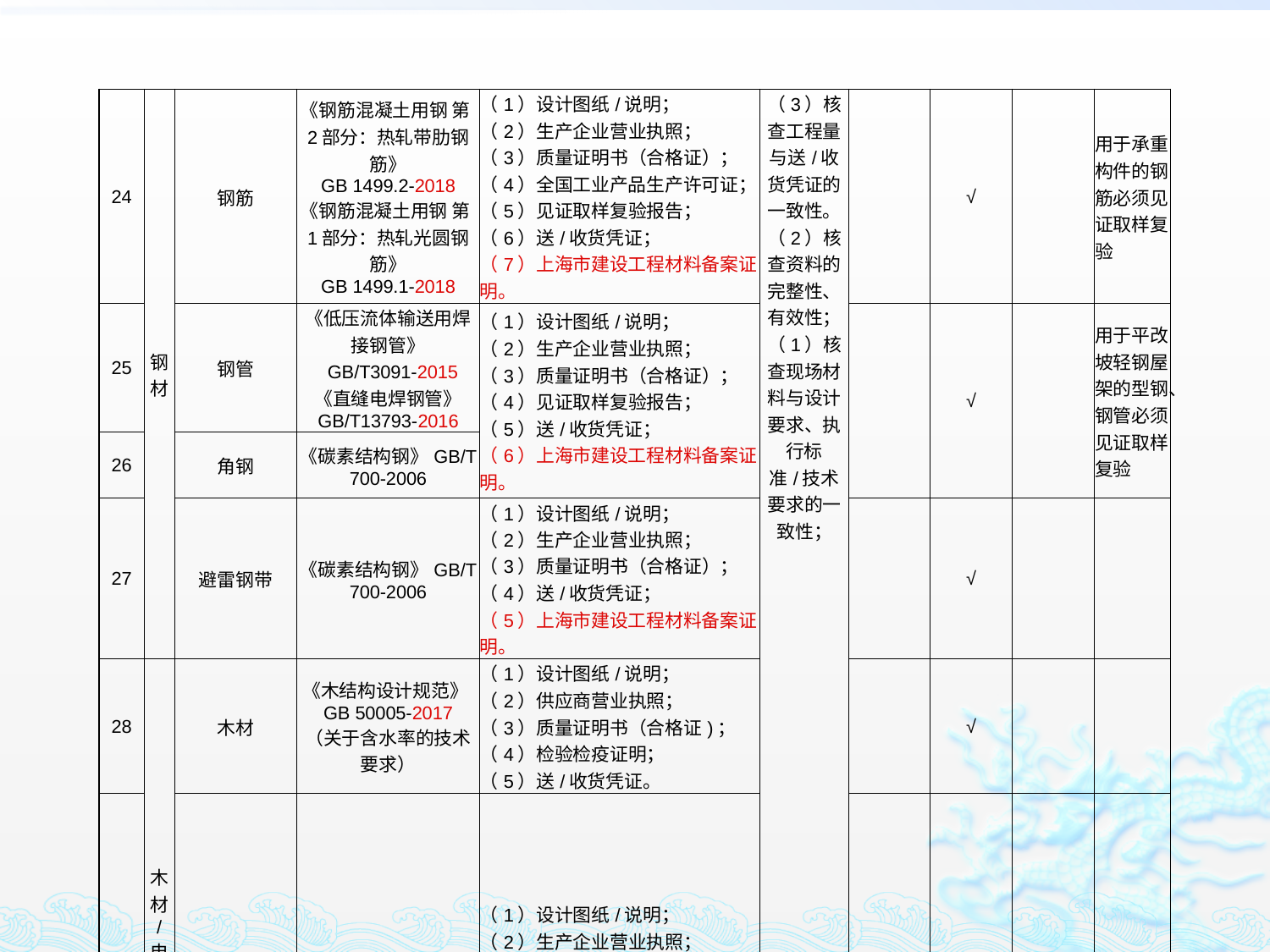

| 24 | 钢 材 | 钢筋 | 《钢筋混凝土用钢 第2部分：热轧带肋钢筋》 GB 1499.2-2018 《钢筋混凝土用钢 第1部分：热轧光圆钢筋》 GB 1499.1-2018 | （1）设计图纸/说明； （2）生产企业营业执照； （3）质量证明书（合格证）； （4）全国工业产品生产许可证； （5）见证取样复验报告； （6）送/收货凭证； （7）上海市建设工程材料备案证明。 | （3）核查工程量与送/收货凭证的一致性。 （2）核查资料的完整性、有效性； （1）核查现场材料与设计要求、执行标准/技术要求的一致性； |  | √ |  | 用于承重构件的钢筋必须见证取样复验 |
| --- | --- | --- | --- | --- | --- | --- | --- | --- | --- |
| 25 |  | 钢管 | 《低压流体输送用焊接钢管》 GB/T3091-2015 《直缝电焊钢管》 GB/T13793-2016 | （1）设计图纸/说明； （2）生产企业营业执照； （3）质量证明书（合格证）； （4）见证取样复验报告； （5）送/收货凭证； （6）上海市建设工程材料备案证明。 |  |  | √ |  | 用于平改坡轻钢屋架的型钢、钢管必须见证取样复验 |
| 26 |  | 角钢 | 《碳素结构钢》GB/T 700-2006 |  |  |  |  |  |  |
| 27 |  | 避雷钢带 | 《碳素结构钢》GB/T 700-2006 | （1）设计图纸/说明； （2）生产企业营业执照； （3）质量证明书（合格证）； （4）送/收货凭证； （5）上海市建设工程材料备案证明。 |  |  | √ |  |  |
| 28 | 木 材 / 电线电缆 | 木材 | 《木结构设计规范》GB 50005-2017 （关于含水率的技术要求） | （1）设计图纸/说明； （2）供应商营业执照； （3）质量证明书（合格证)； （4）检验检疫证明； （5）送/收货凭证。 |  |  | √ |  |  |
| 29 |  | 电线电缆 | 《额定电压450V-750V及以下聚氯乙烯 绝缘电缆》GB 5023.1~7-2008 | （1）设计图纸/说明； （2）生产企业营业执照； （3）产品质量保证书； （4）使用说明书； （5）产品型式检验报告； （6）全国工业产品生产许可证； （7）中国国家强制性产品认证证书； （8）送/收货凭证。 |  |  | √ |  |  |